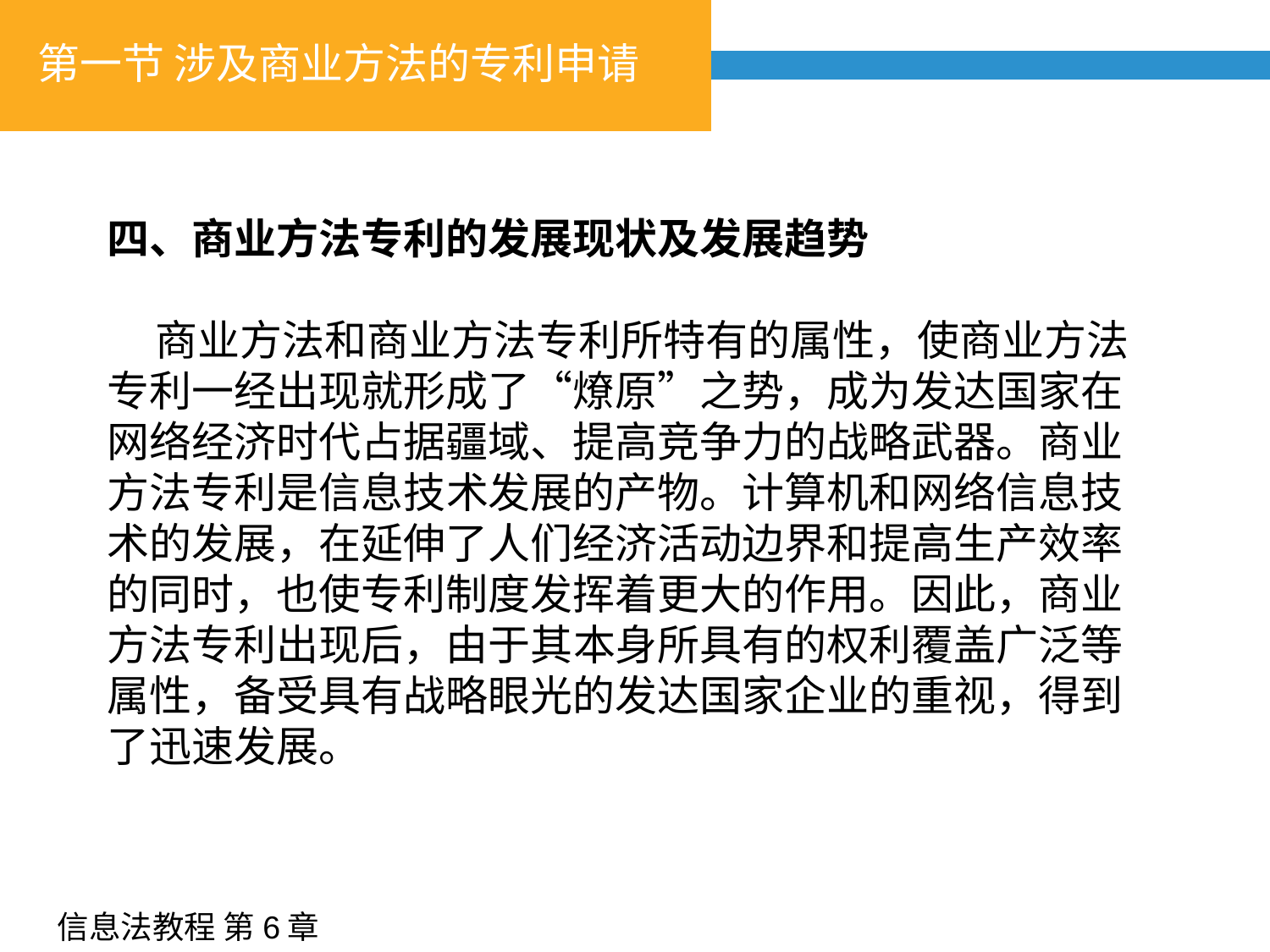

# 第一节 涉及商业方法的专利申请
四、商业方法专利的发展现状及发展趋势

    商业方法和商业方法专利所特有的属性，使商业方法专利一经出现就形成了“燎原”之势，成为发达国家在网络经济时代占据疆域、提高竞争力的战略武器。商业方法专利是信息技术发展的产物。计算机和网络信息技术的发展，在延伸了人们经济活动边界和提高生产效率的同时，也使专利制度发挥着更大的作用。因此，商业方法专利出现后，由于其本身所具有的权利覆盖广泛等属性，备受具有战略眼光的发达国家企业的重视，得到了迅速发展。
信息法教程 第6章